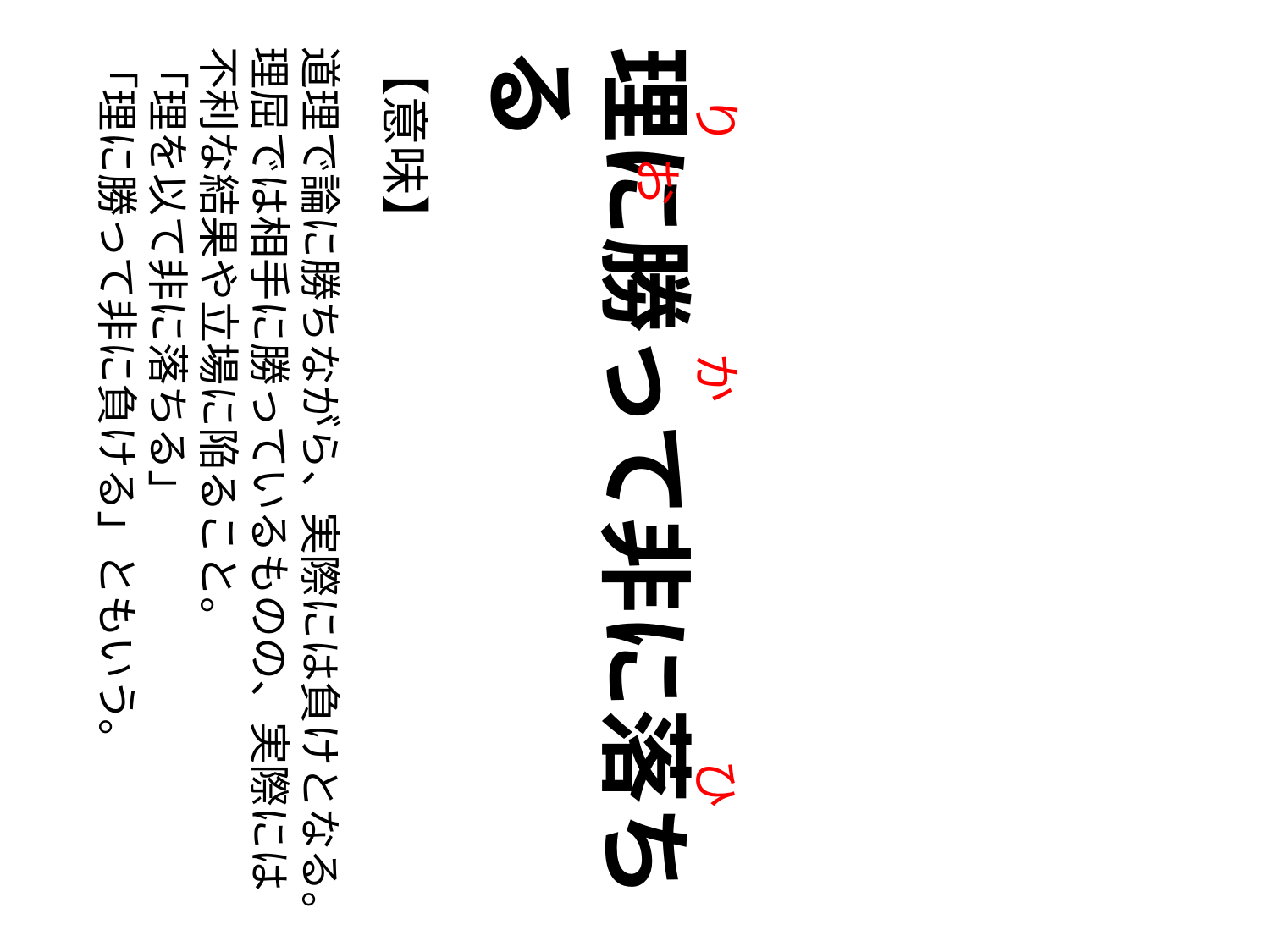

【意味】

道理で論に勝ちながら、実際には負けとなる。
理屈では相手に勝っているものの、実際には不利な結果や立場に陥ること。
「理を以て非に落ちる」
「理に勝って非に負ける」ともいう。
理に勝って非に落ちる
　り　　　　 か　　　　　　　 ひ　　　　 お